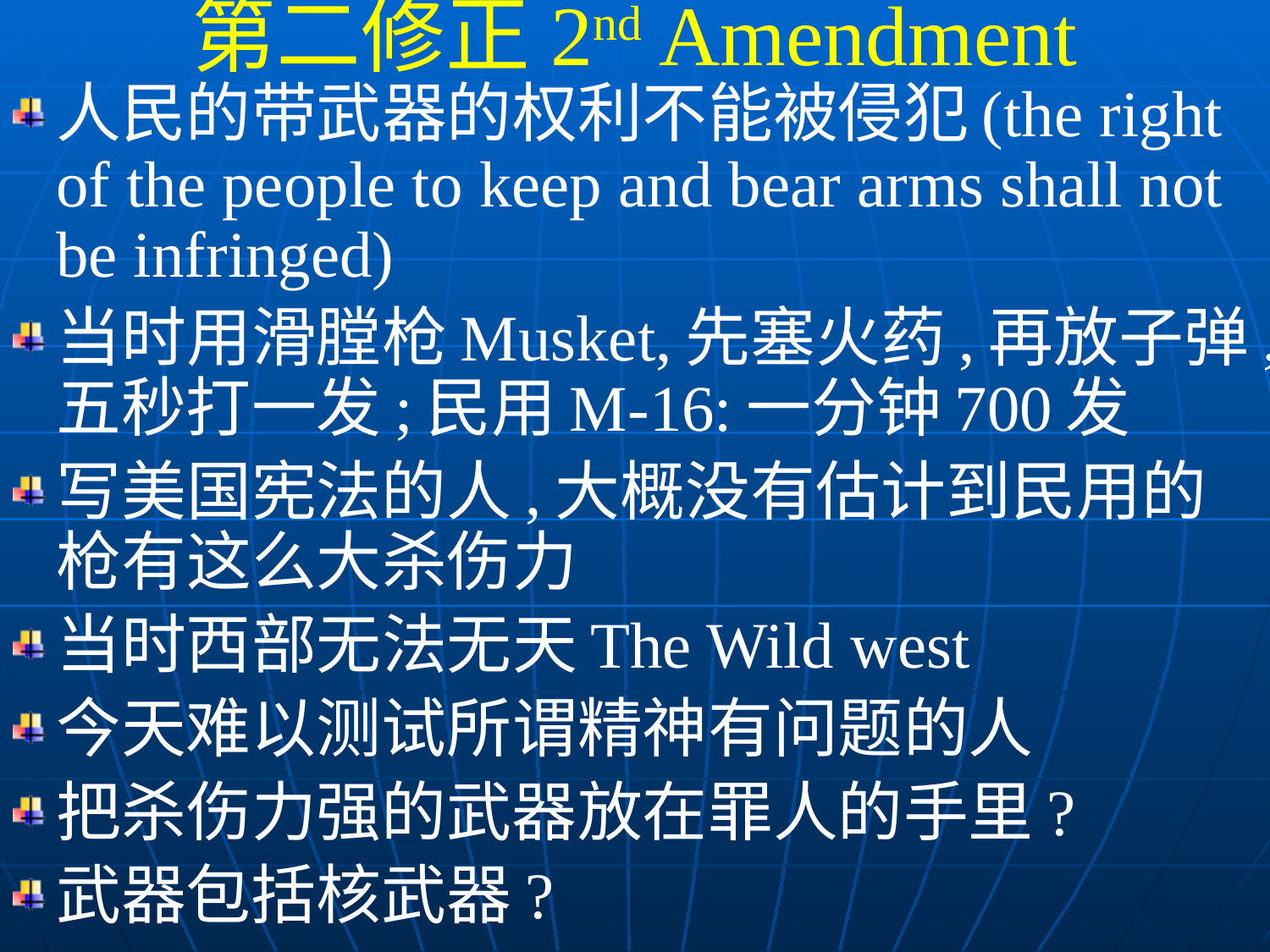

第二修正2nd Amendment
人民的带武器的权利不能被侵犯(the right of the people to keep and bear arms shall not be infringed)
当时用滑膛枪Musket,先塞火药,再放子弹,五秒打一发;民用M-16:一分钟700发
写美国宪法的人,大概没有估计到民用的枪有这么大杀伤力
当时西部无法无天The Wild west
今天难以测试所谓精神有问题的人
把杀伤力强的武器放在罪人的手里?
武器包括核武器?